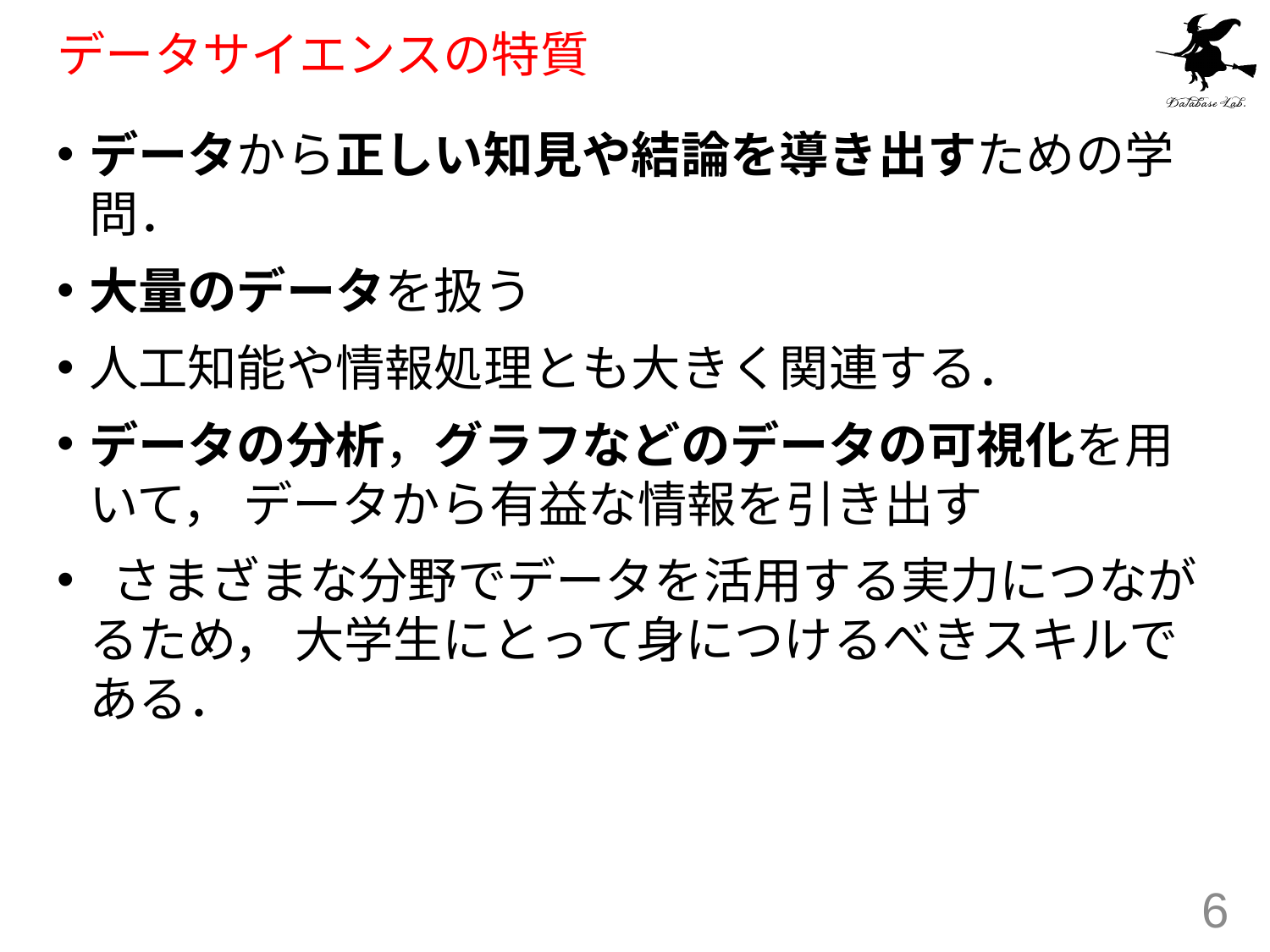

# データサイエンスの特質
データから正しい知見や結論を導き出すための学問．
大量のデータを扱う
人工知能や情報処理とも大きく関連する．
データの分析，グラフなどのデータの可視化を用いて， データから有益な情報を引き出す
 さまざまな分野でデータを活用する実力につながるため， 大学生にとって身につけるべきスキルである．
6